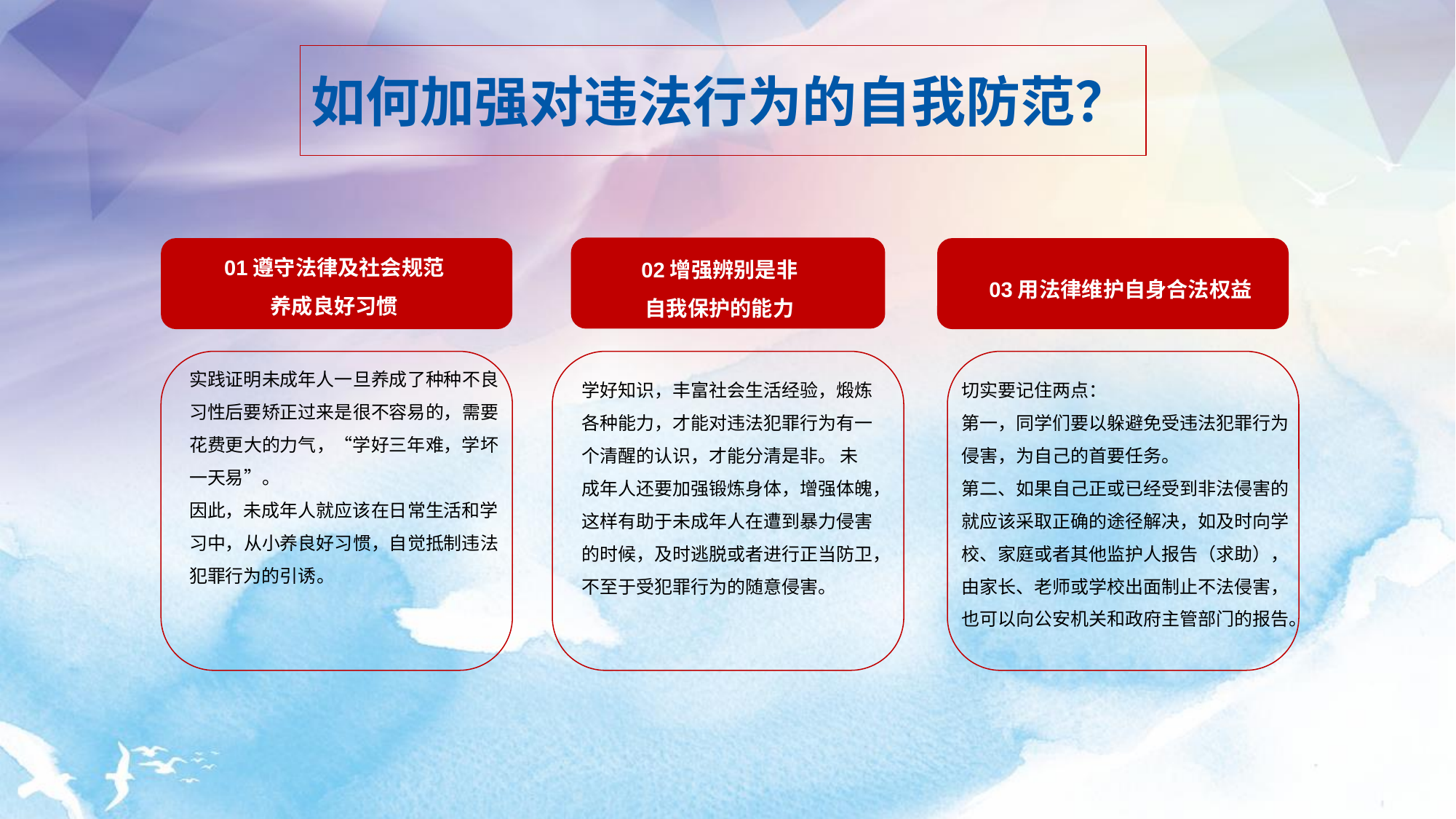

如何加强对违法行为的自我防范？
01遵守法律及社会规范
养成良好习惯

02增强辨别是非
自我保护的能力
03用法律维护自身合法权益

切实要记住两点：
第一，同学们要以躲避免受违法犯罪行为侵害，为自己的首要任务。
第二、如果自己正或已经受到非法侵害的就应该采取正确的途径解决，如及时向学校、家庭或者其他监护人报告（求助），由家长、老师或学校出面制止不法侵害，也可以向公安机关和政府主管部门的报告。

实践证明未成年人一旦养成了种种不良习性后要矫正过来是很不容易的，需要花费更大的力气，“学好三年难，学坏一天易”。
因此，未成年人就应该在日常生活和学习中，从小养良好习惯，自觉抵制违法犯罪行为的引诱。

学好知识，丰富社会生活经验，煅炼各种能力，才能对违法犯罪行为有一个清醒的认识，才能分清是非。 未成年人还要加强锻炼身体，增强体魄，这样有助于未成年人在遭到暴力侵害的时候，及时逃脱或者进行正当防卫，不至于受犯罪行为的随意侵害。